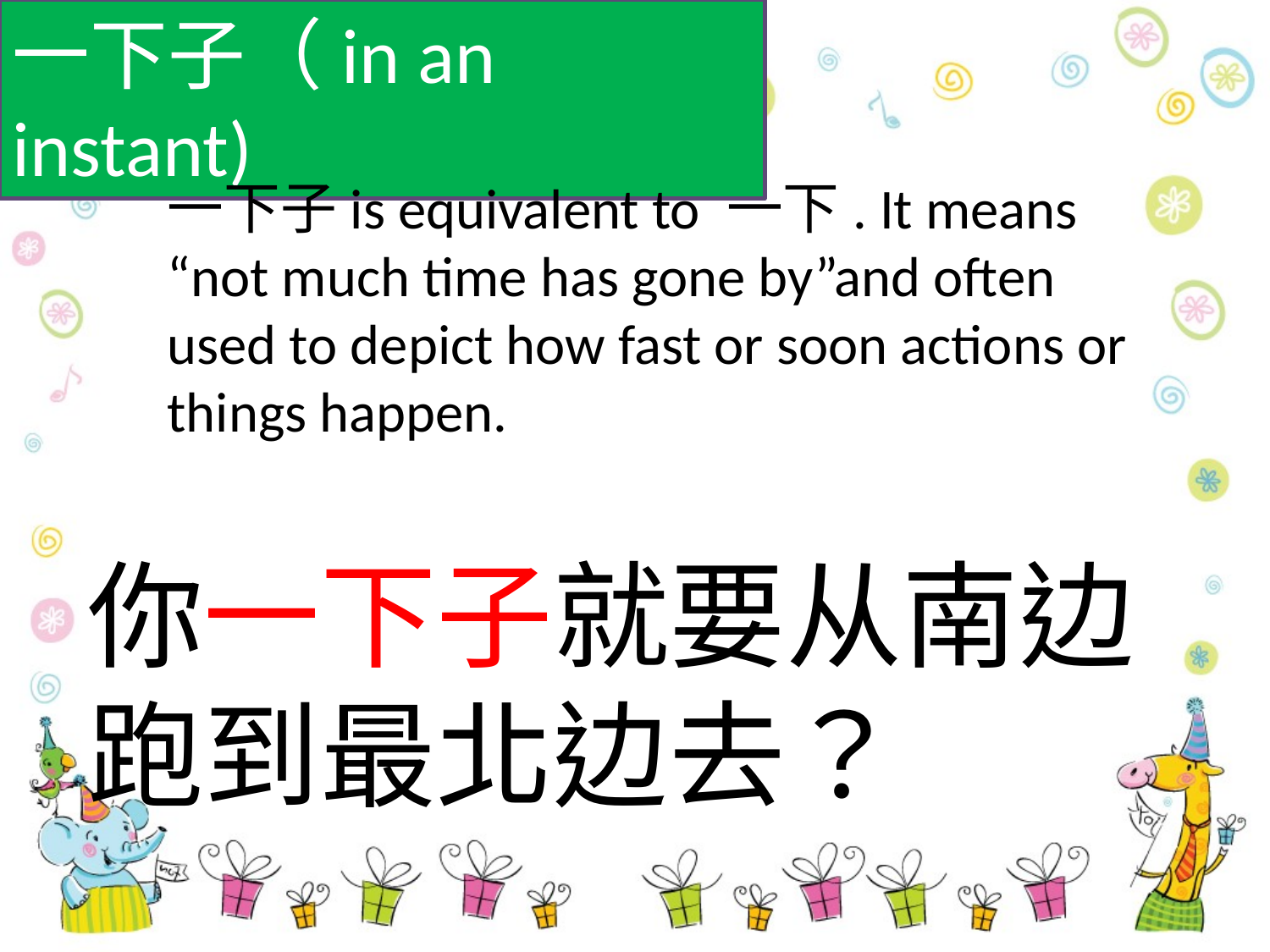

一下子（in an instant)
一下子is equivalent to 一下. It means “not much time has gone by”and often used to depict how fast or soon actions or things happen.
你一下子就要从南边跑到最北边去？